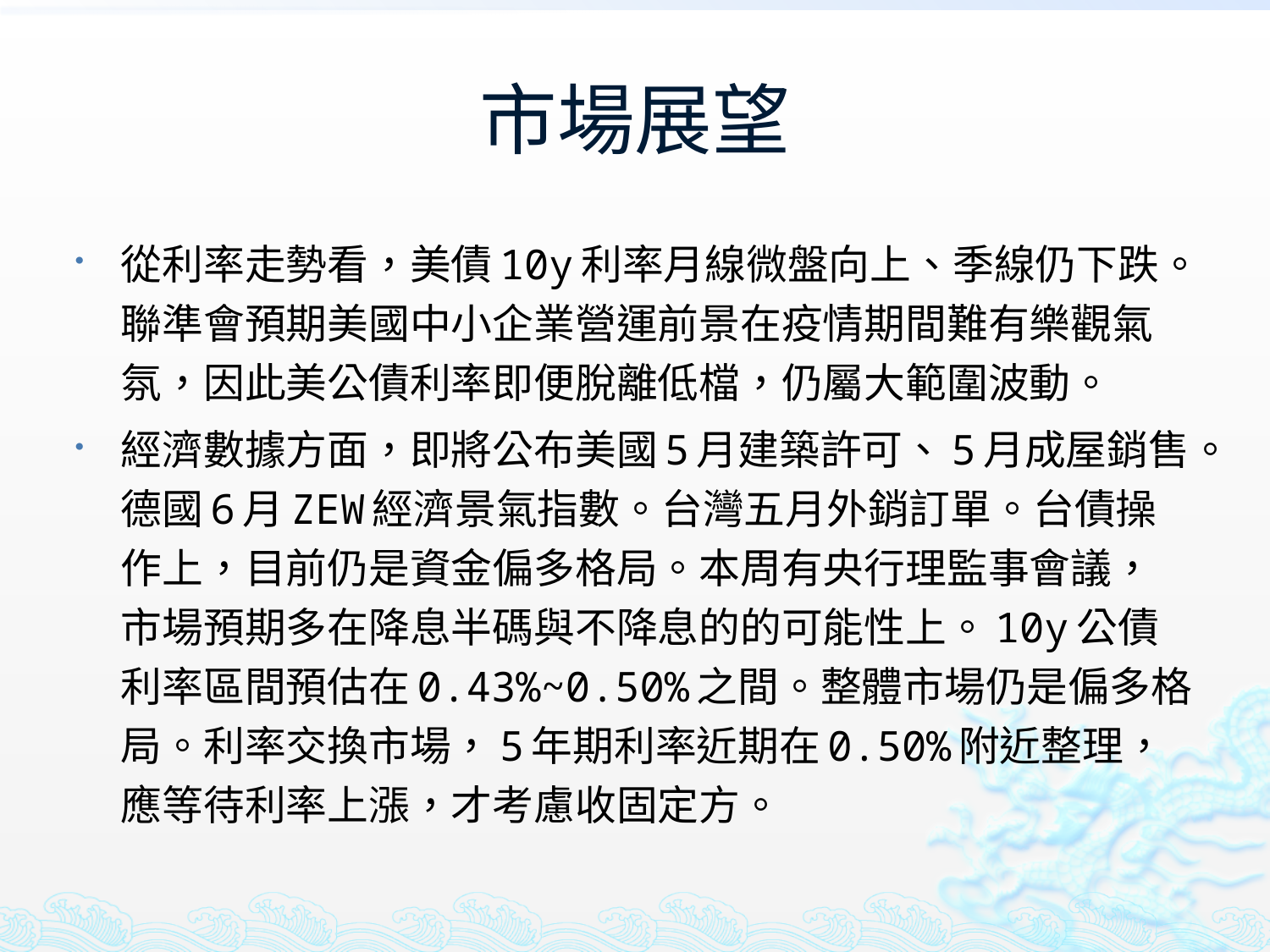

# 市場展望
從利率走勢看，美債10y利率月線微盤向上、季線仍下跌。聯準會預期美國中小企業營運前景在疫情期間難有樂觀氣氛，因此美公債利率即便脫離低檔，仍屬大範圍波動。
經濟數據方面，即將公布美國5月建築許可、5月成屋銷售。德國6月ZEW經濟景氣指數。台灣五月外銷訂單。台債操作上，目前仍是資金偏多格局。本周有央行理監事會議，市場預期多在降息半碼與不降息的的可能性上。10y公債利率區間預估在0.43%~0.50%之間。整體市場仍是偏多格局。利率交換市場，5年期利率近期在0.50%附近整理，應等待利率上漲，才考慮收固定方。